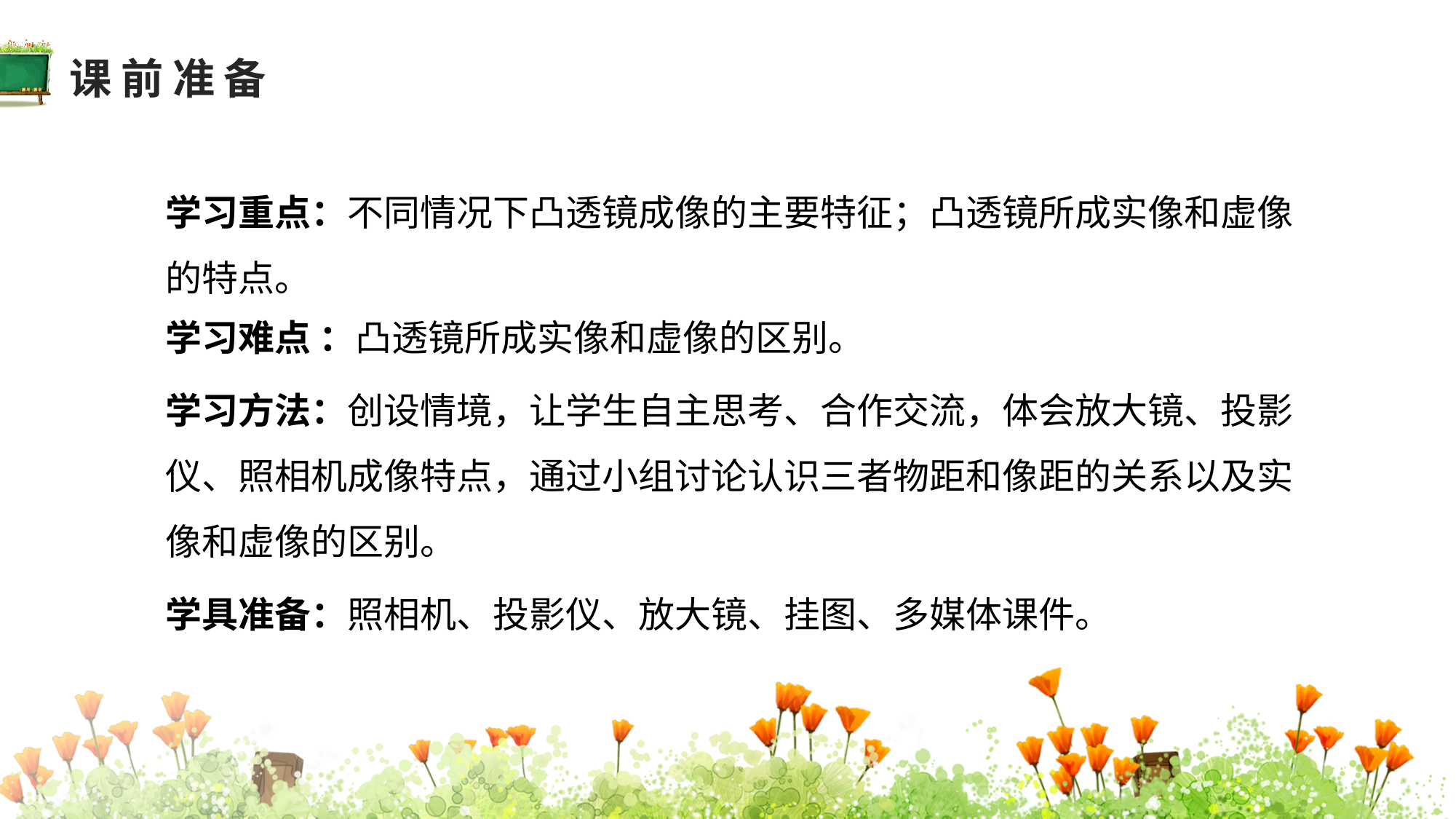

课前准备
学习重点：不同情况下凸透镜成像的主要特征；凸透镜所成实像和虚像的特点。
教学分析
学习难点 ：凸透镜所成实像和虚像的区别。
学习方法：创设情境，让学生自主思考、合作交流，体会放大镜、投影仪、照相机成像特点，通过小组讨论认识三者物距和像距的关系以及实像和虚像的区别。
学具准备：照相机、投影仪、放大镜、挂图、多媒体课件。